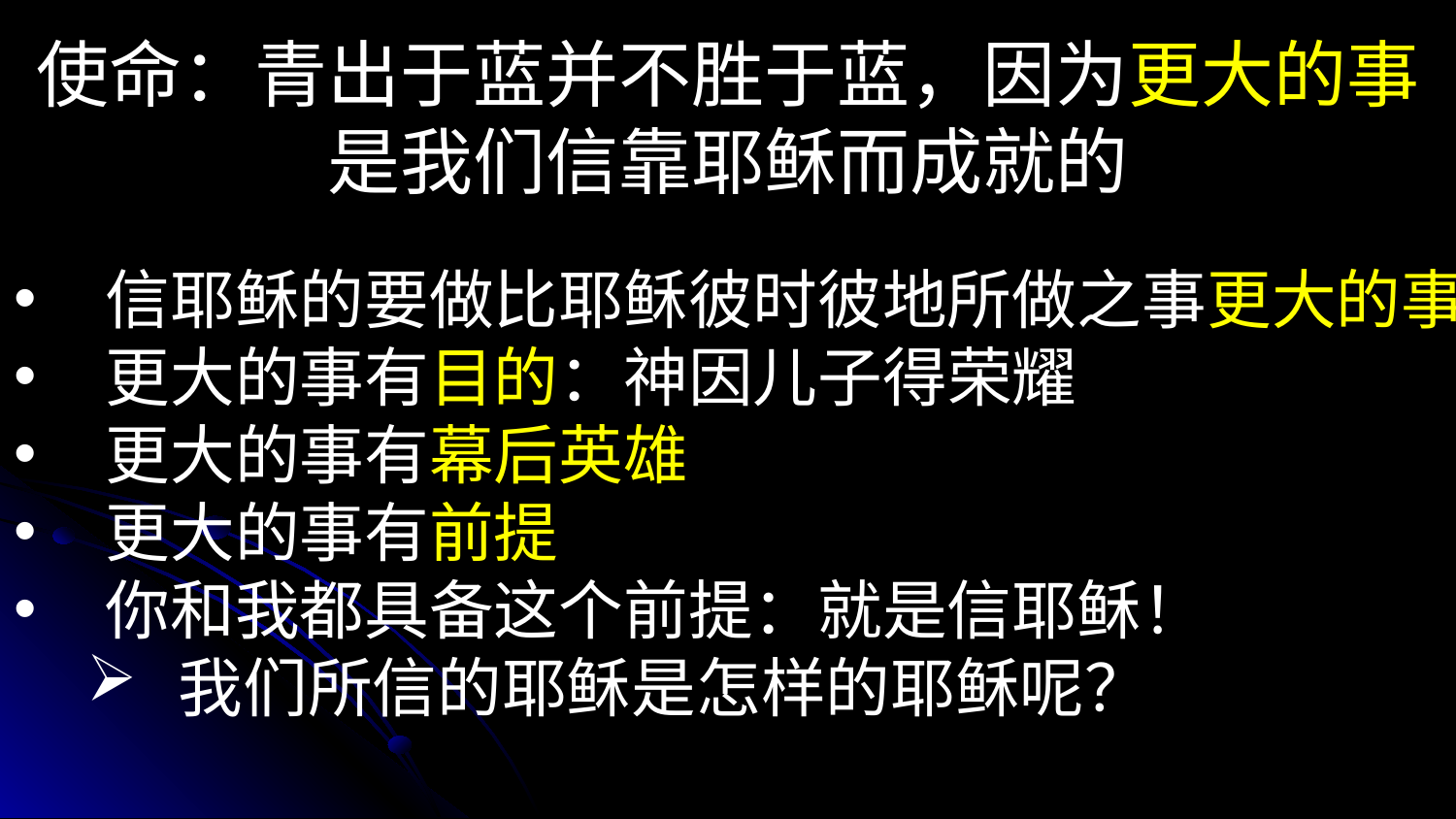

使命：青出于蓝并不胜于蓝，因为更大的事
是我们信靠耶稣而成就的
信耶稣的要做比耶稣彼时彼地所做之事更大的事
更大的事有目的：神因儿子得荣耀
更大的事有幕后英雄
更大的事有前提
你和我都具备这个前提：就是信耶稣！
我们所信的耶稣是怎样的耶稣呢？